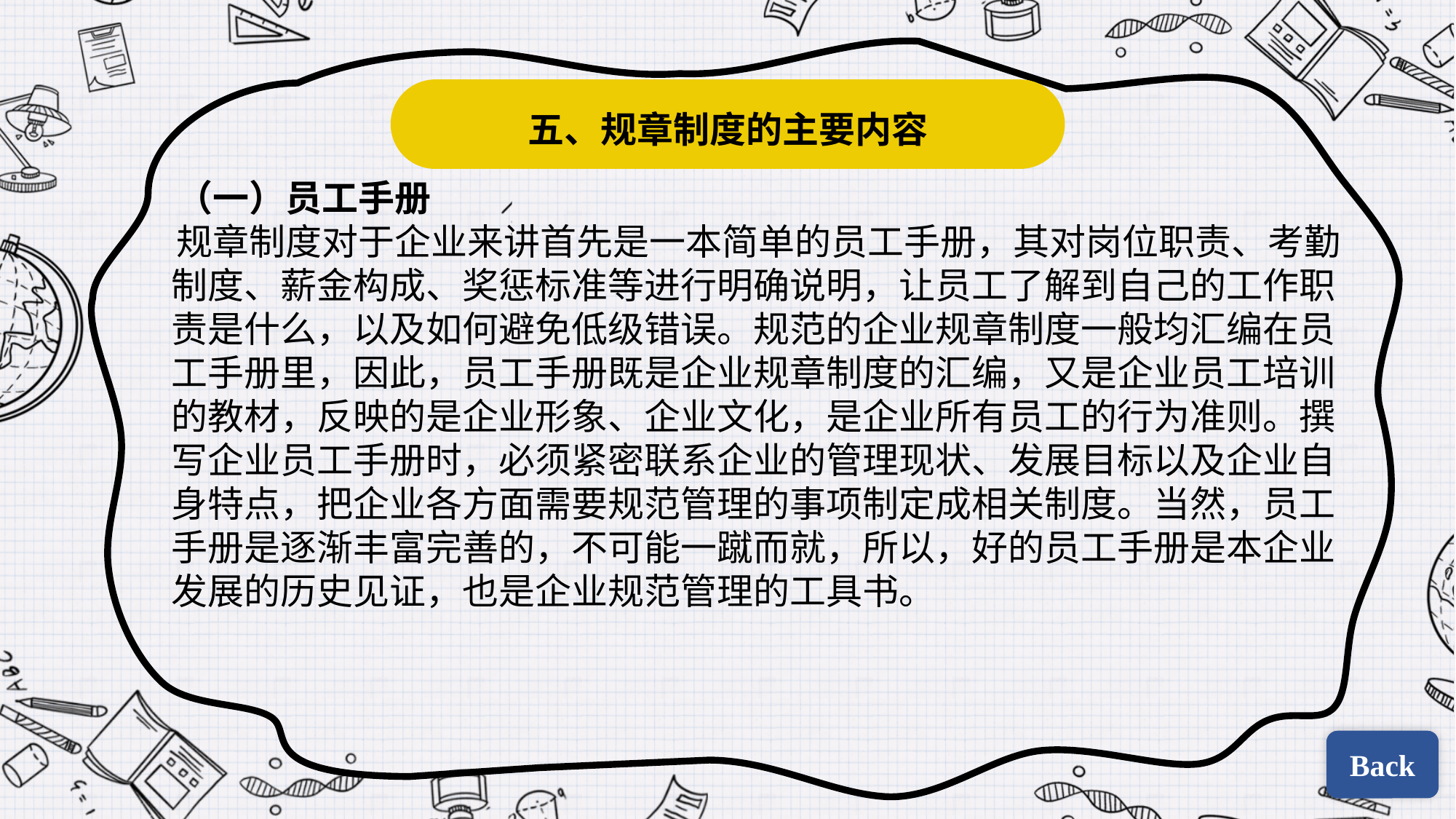

五、规章制度的主要内容
（一）员工手册
规章制度对于企业来讲首先是一本简单的员工手册，其对岗位职责、考勤制度、薪金构成、奖惩标准等进行明确说明，让员工了解到自己的工作职责是什么，以及如何避免低级错误。规范的企业规章制度一般均汇编在员工手册里，因此，员工手册既是企业规章制度的汇编，又是企业员工培训的教材，反映的是企业形象、企业文化，是企业所有员工的行为准则。撰写企业员工手册时，必须紧密联系企业的管理现状、发展目标以及企业自身特点，把企业各方面需要规范管理的事项制定成相关制度。当然，员工手册是逐渐丰富完善的，不可能一蹴而就，所以，好的员工手册是本企业发展的历史见证，也是企业规范管理的工具书。

Back